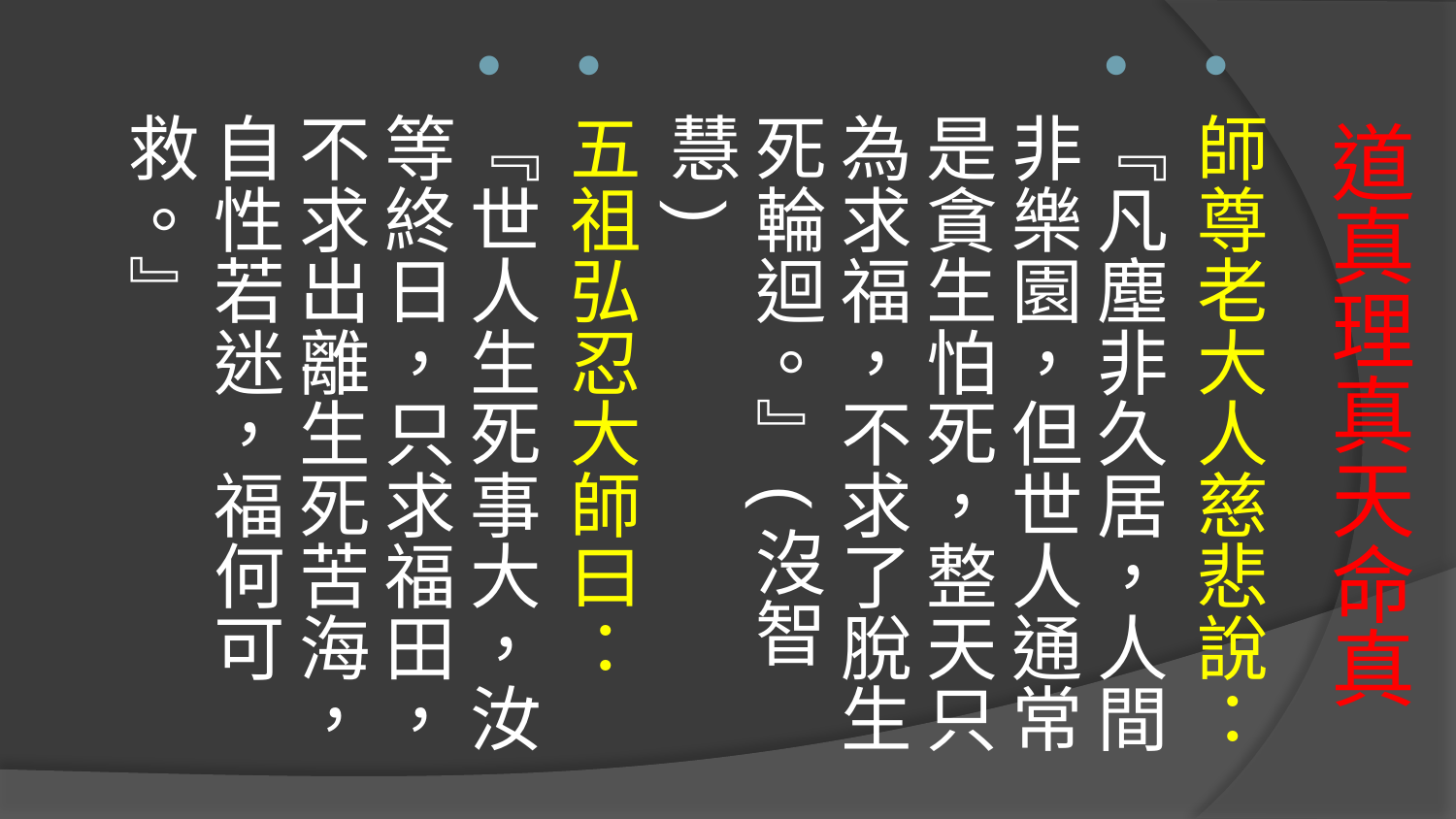

師尊老大人慈悲說：
﹃凡塵非久居，人間非樂園，但世人通常是貪生怕死，整天只為求福，不求了脫生死輪迴。﹄(沒智慧)
五祖弘忍大師曰：
﹃世人生死事大，汝等終日，只求福田，不求出離生死苦海，自性若迷，福何可救。﹄

# 道真理真天命真